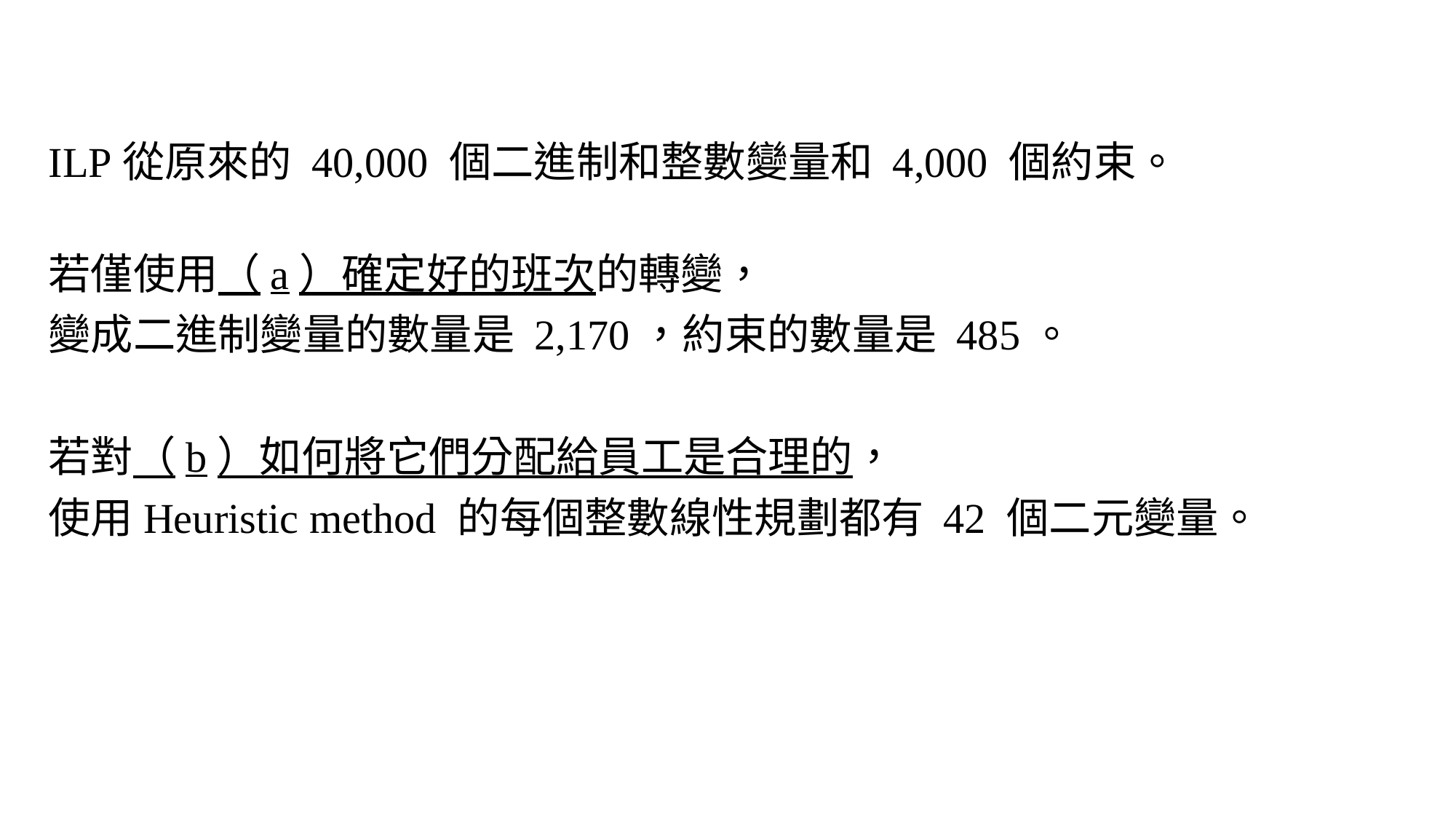

ILP從原來的 40,000 個二進制和整數變量和 4,000 個約束。
若僅使用（a）確定好的班次的轉變，
變成二進制變量的數量是 2,170，約束的數量是 485。

若對（b）如何將它們分配給員工是合理的，
使用Heuristic method 的每個整數線性規劃都有 42 個二元變量。